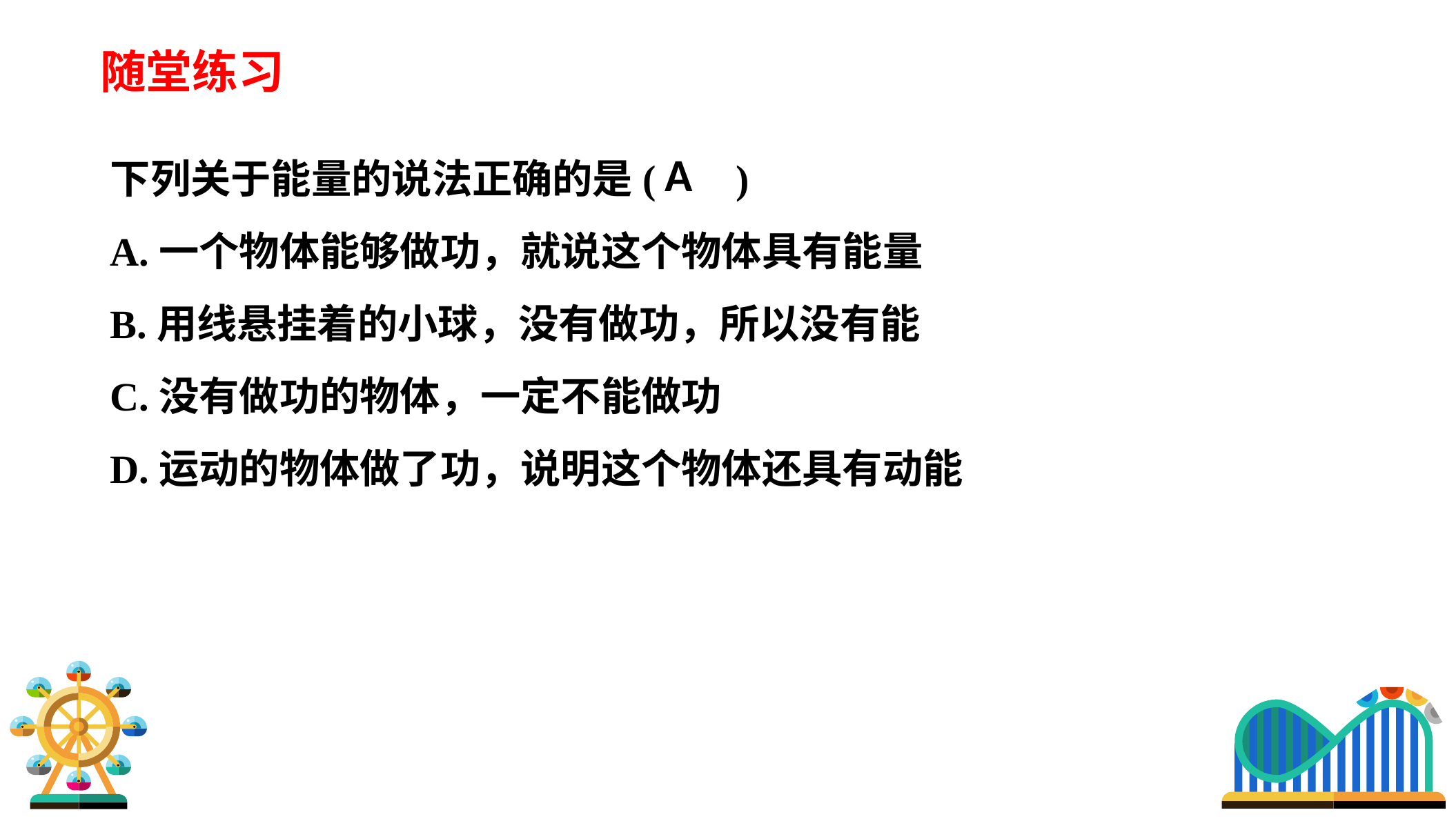

随堂练习
下列关于能量的说法正确的是(        )
A.一个物体能够做功，就说这个物体具有能量
B.用线悬挂着的小球，没有做功，所以没有能
C.没有做功的物体，一定不能做功
D.运动的物体做了功，说明这个物体还具有动能
A